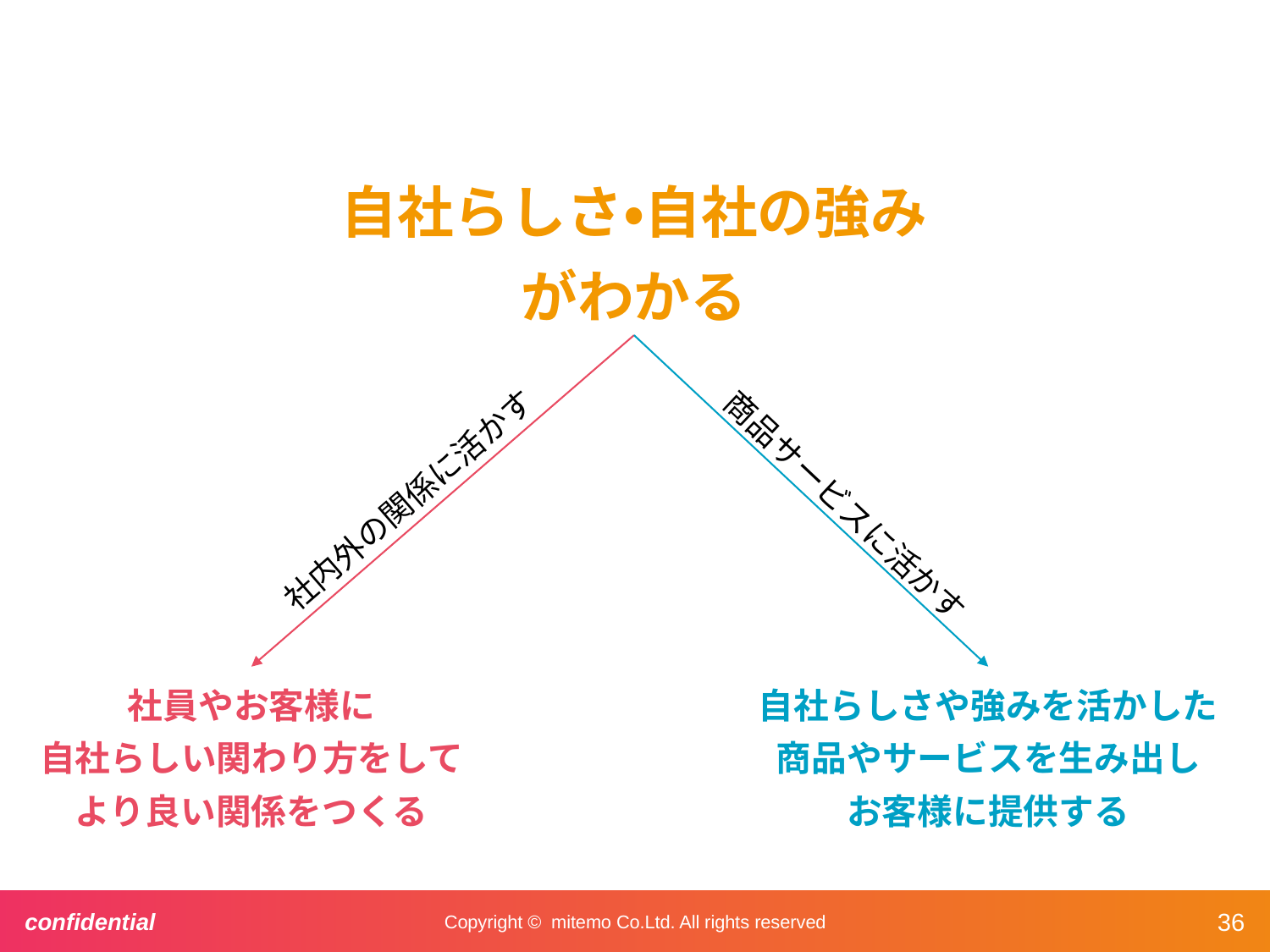

#
自社らしさ・自社の強み
がわかる
社内外の関係に活かす
商品サービスに活かす
社員やお客様に
自社らしい関わり方をして
より良い関係をつくる
自社らしさや強みを活かした
商品やサービスを生み出し
お客様に提供する